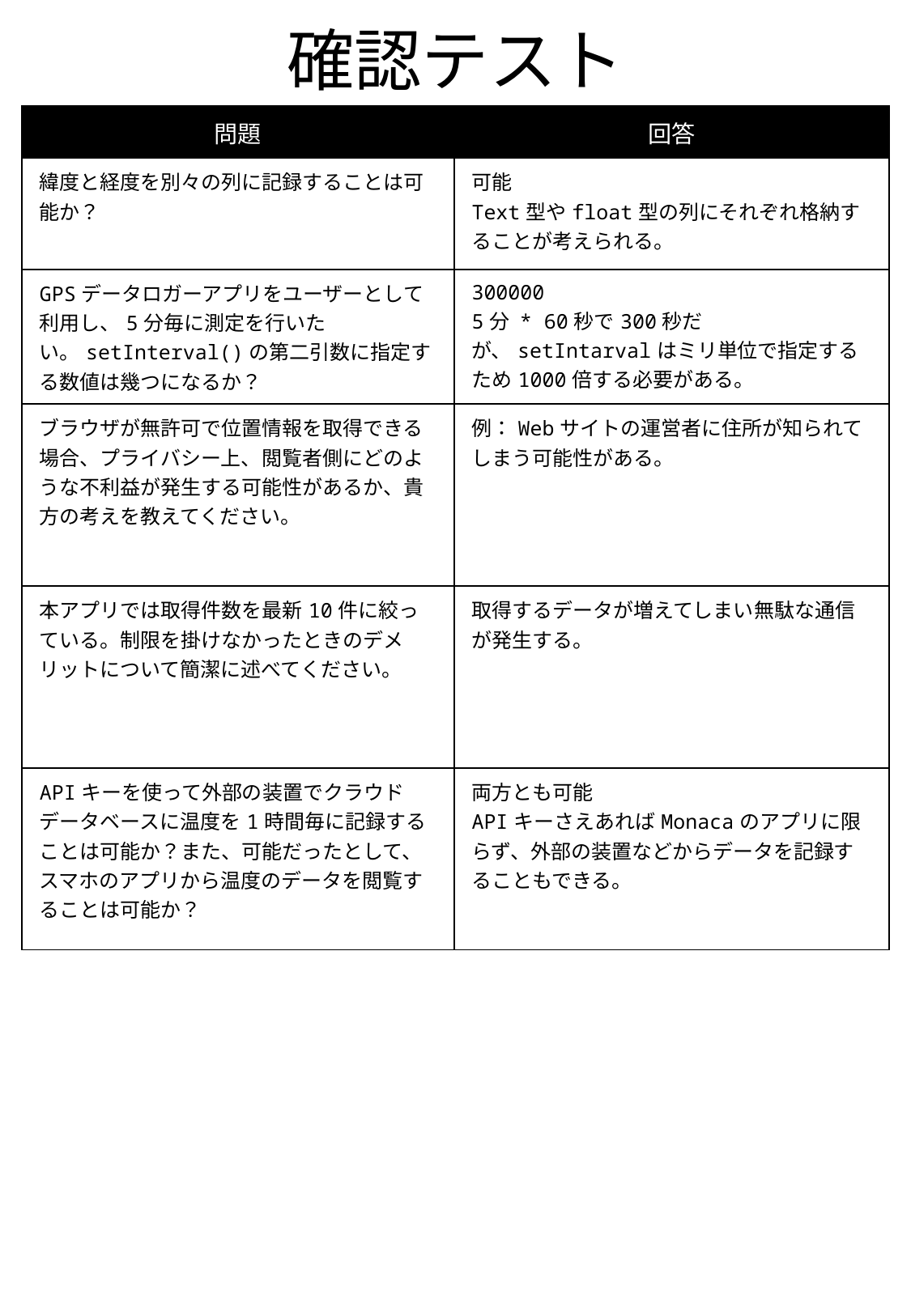

# 確認テスト
| 問題 | 回答 |
| --- | --- |
| 緯度と経度を別々の列に記録することは可能か？ | 可能 Text型やfloat型の列にそれぞれ格納することが考えられる。 |
| GPSデータロガーアプリをユーザーとして利用し、5分毎に測定を行いたい。setInterval()の第二引数に指定する数値は幾つになるか？ | 300000 5分 \* 60秒で300秒だが、setIntarvalはミリ単位で指定するため1000倍する必要がある。 |
| ブラウザが無許可で位置情報を取得できる場合、プライバシー上、閲覧者側にどのような不利益が発生する可能性があるか、貴方の考えを教えてください。 | 例：Webサイトの運営者に住所が知られてしまう可能性がある。 |
| 本アプリでは取得件数を最新10件に絞っている。制限を掛けなかったときのデメリットについて簡潔に述べてください。 | 取得するデータが増えてしまい無駄な通信が発生する。 |
| APIキーを使って外部の装置でクラウドデータベースに温度を1時間毎に記録することは可能か？また、可能だったとして、スマホのアプリから温度のデータを閲覧することは可能か？ | 両方とも可能 APIキーさえあればMonacaのアプリに限らず、外部の装置などからデータを記録することもできる。 |